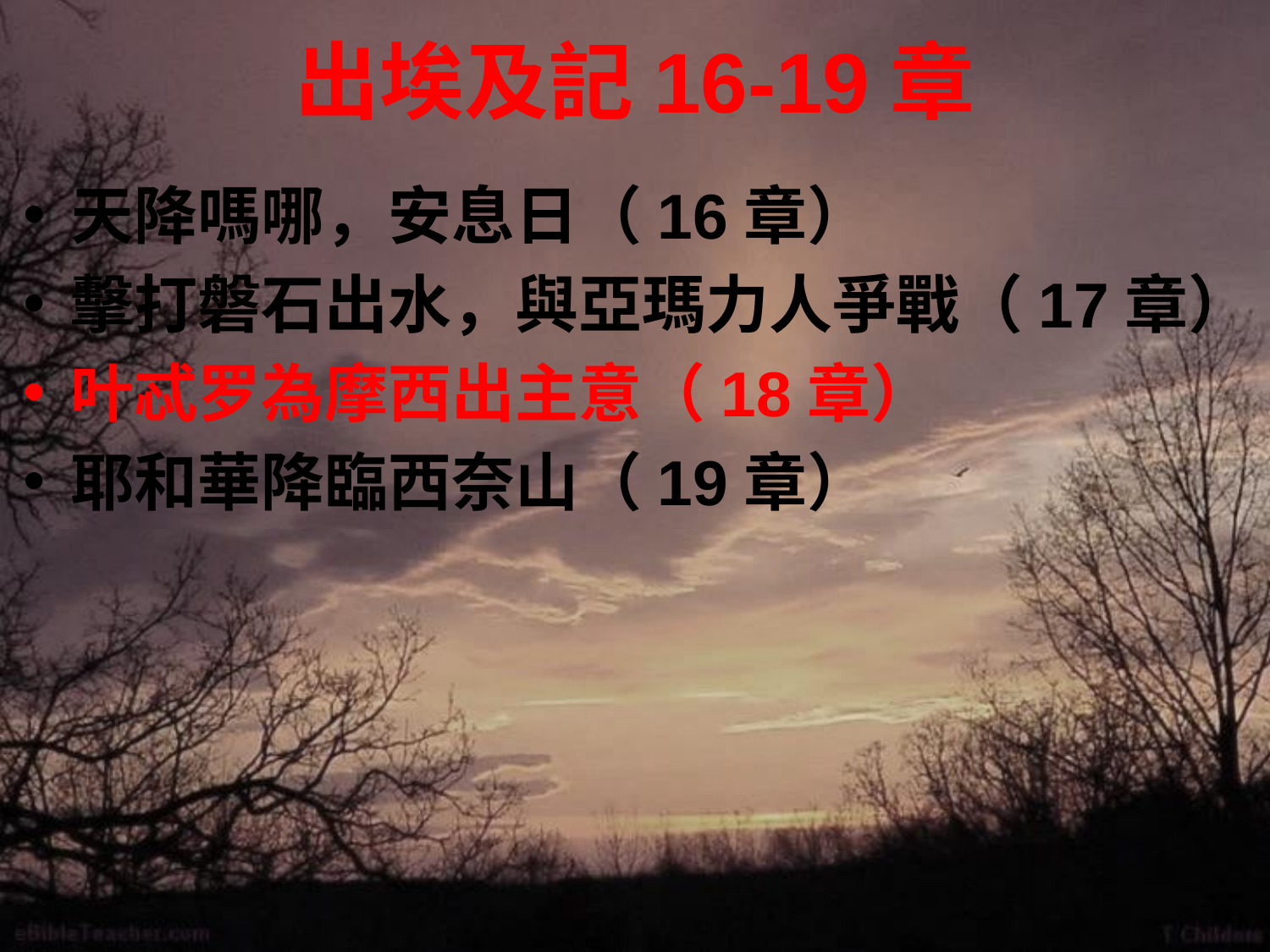

# 出埃及記16-19章
天降嗎哪，安息日（16章）
擊打磐石出水，與亞瑪力人爭戰（17章）
叶忒罗為摩西出主意（18章）
耶和華降臨西奈山（19章）